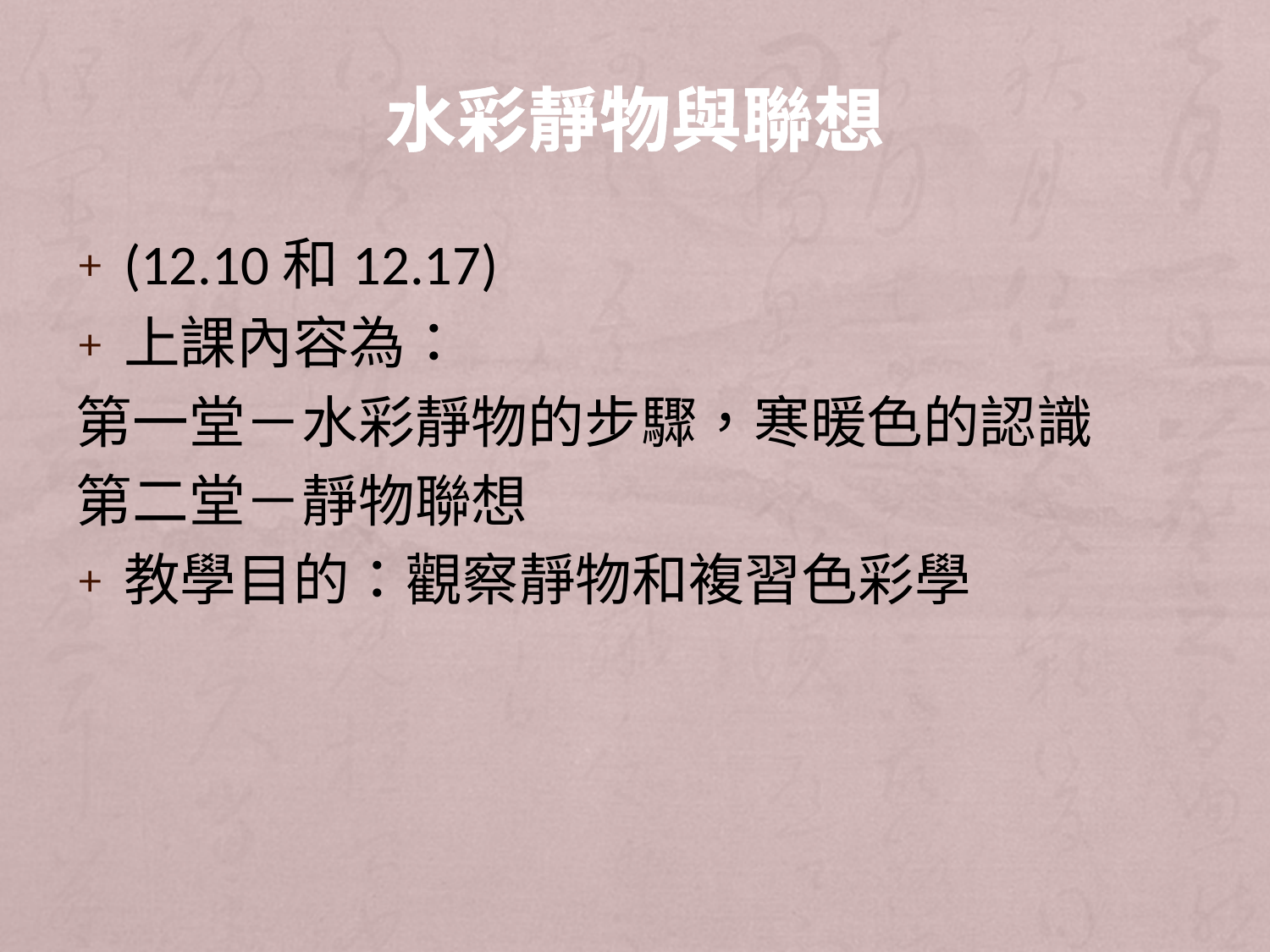

# 水彩靜物與聯想
(12.10和12.17)
上課內容為：
第一堂－水彩靜物的步驟，寒暖色的認識
第二堂－靜物聯想
教學目的：觀察靜物和複習色彩學